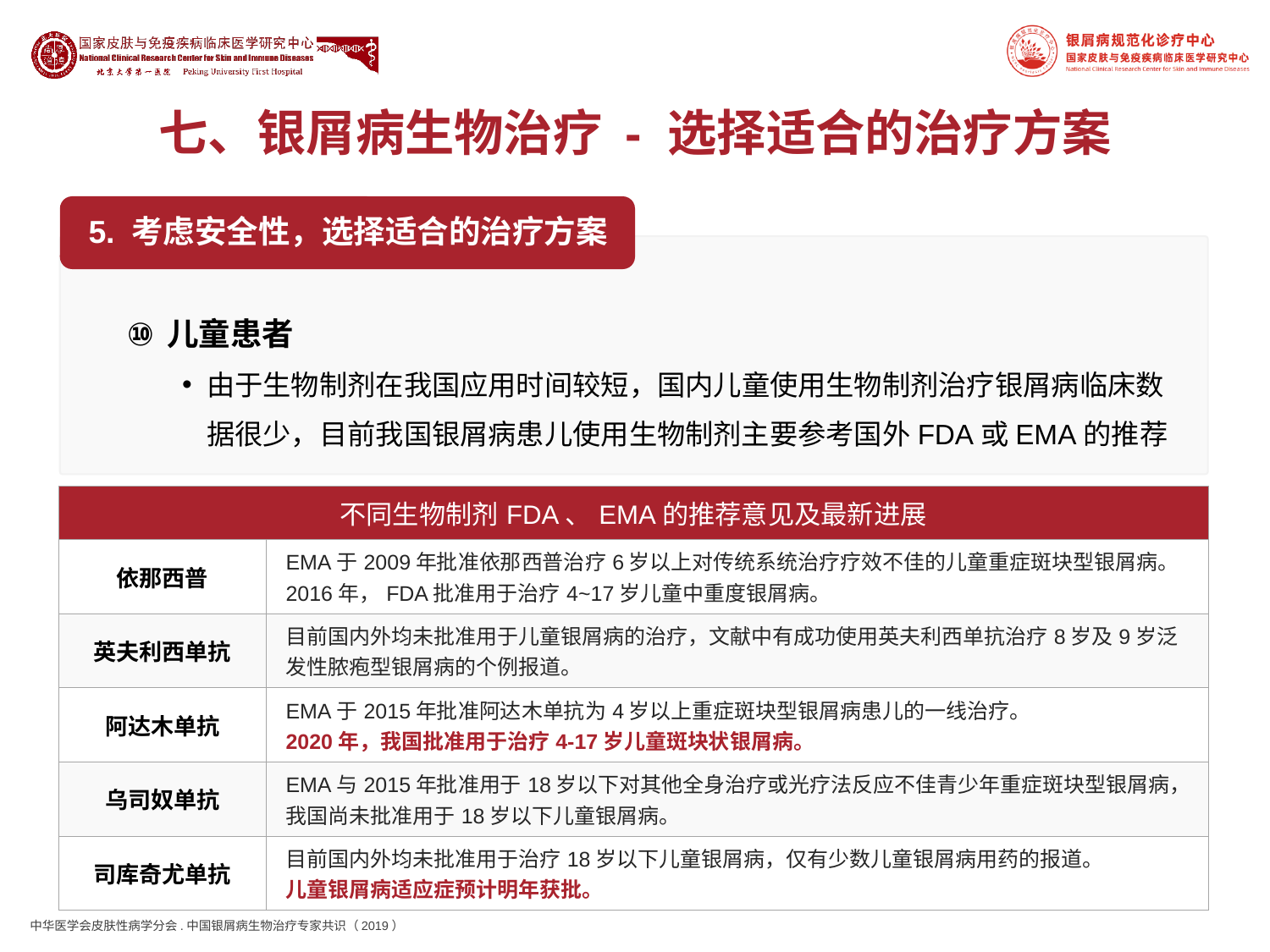

# 七、银屑病生物治疗 - 选择适合的治疗方案
5. 考虑安全性，选择适合的治疗方案

儿童患者
由于生物制剂在我国应用时间较短，国内儿童使用生物制剂治疗银屑病临床数据很少，目前我国银屑病患儿使用生物制剂主要参考国外FDA或EMA的推荐
| 不同生物制剂FDA、EMA的推荐意见及最新进展 |  |
| --- | --- |
| 依那西普 | EMA于2009年批准依那西普治疗6岁以上对传统系统治疗疗效不佳的儿童重症斑块型银屑病。2016年，FDA批准用于治疗4~17岁儿童中重度银屑病。 |
| 英夫利西单抗 | 目前国内外均未批准用于儿童银屑病的治疗，文献中有成功使用英夫利西单抗治疗8岁及9岁泛发性脓疱型银屑病的个例报道。 |
| 阿达木单抗 | EMA于2015年批准阿达木单抗为4岁以上重症斑块型银屑病患儿的一线治疗。 2020年，我国批准用于治疗4-17岁儿童斑块状银屑病。 |
| 乌司奴单抗 | EMA与2015年批准用于18岁以下对其他全身治疗或光疗法反应不佳青少年重症斑块型银屑病，我国尚未批准用于18岁以下儿童银屑病。 |
| 司库奇尤单抗 | 目前国内外均未批准用于治疗18岁以下儿童银屑病，仅有少数儿童银屑病用药的报道。 儿童银屑病适应症预计明年获批。 |
中华医学会皮肤性病学分会.中国银屑病生物治疗专家共识（2019）